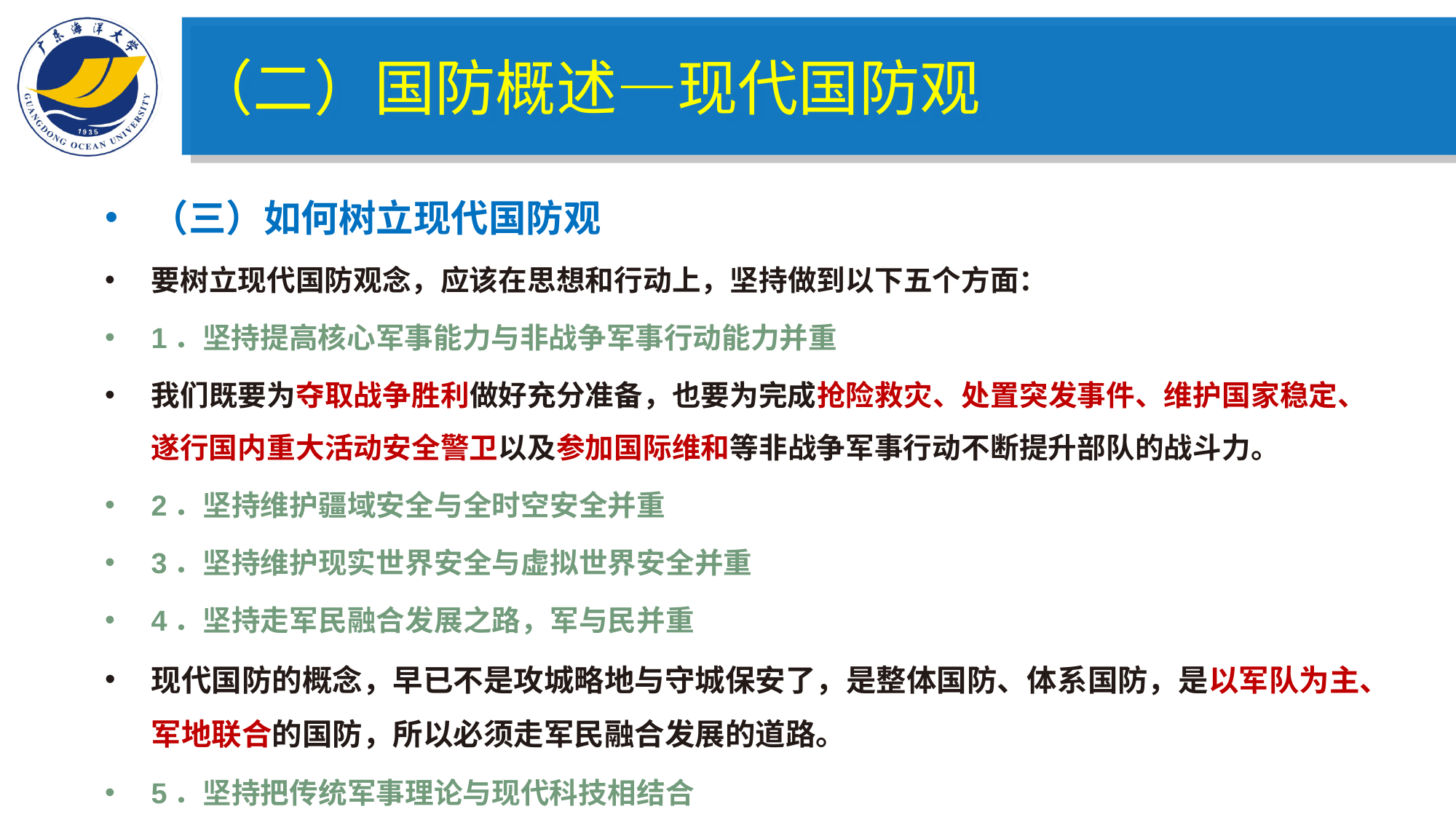

（二）国防概述—现代国防观
（三）如何树立现代国防观
要树立现代国防观念，应该在思想和行动上，坚持做到以下五个方面：
1．坚持提高核心军事能力与非战争军事行动能力并重
我们既要为夺取战争胜利做好充分准备，也要为完成抢险救灾、处置突发事件、维护国家稳定、遂行国内重大活动安全警卫以及参加国际维和等非战争军事行动不断提升部队的战斗力。
2．坚持维护疆域安全与全时空安全并重
3．坚持维护现实世界安全与虚拟世界安全并重
4．坚持走军民融合发展之路，军与民并重
现代国防的概念，早已不是攻城略地与守城保安了，是整体国防、体系国防，是以军队为主、军地联合的国防，所以必须走军民融合发展的道路。
5．坚持把传统军事理论与现代科技相结合